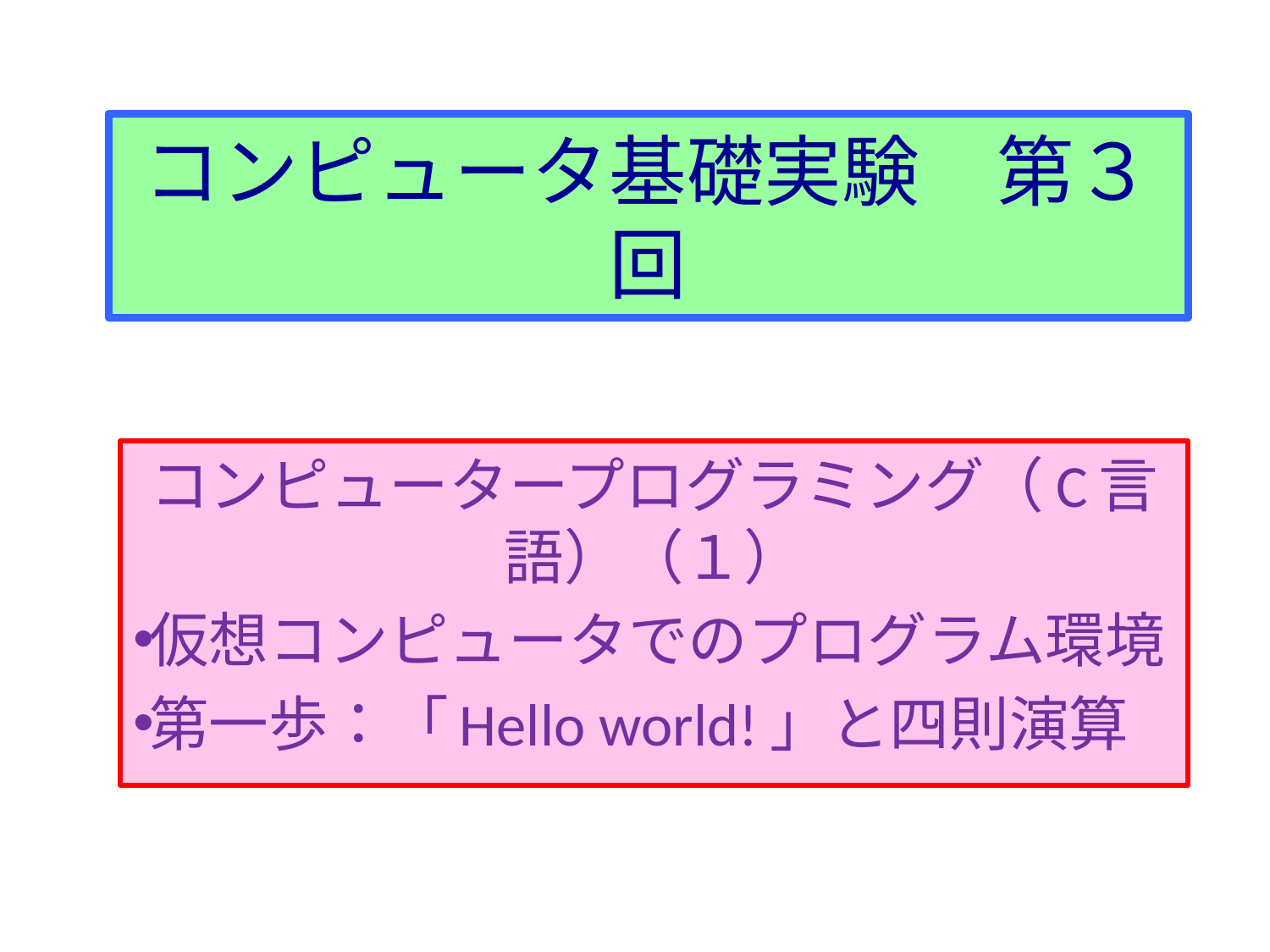

# コンピュータ基礎実験　第３回
コンピュータープログラミング（C言語）（１）
仮想コンピュータでのプログラム環境
第一歩：「Hello world!」と四則演算